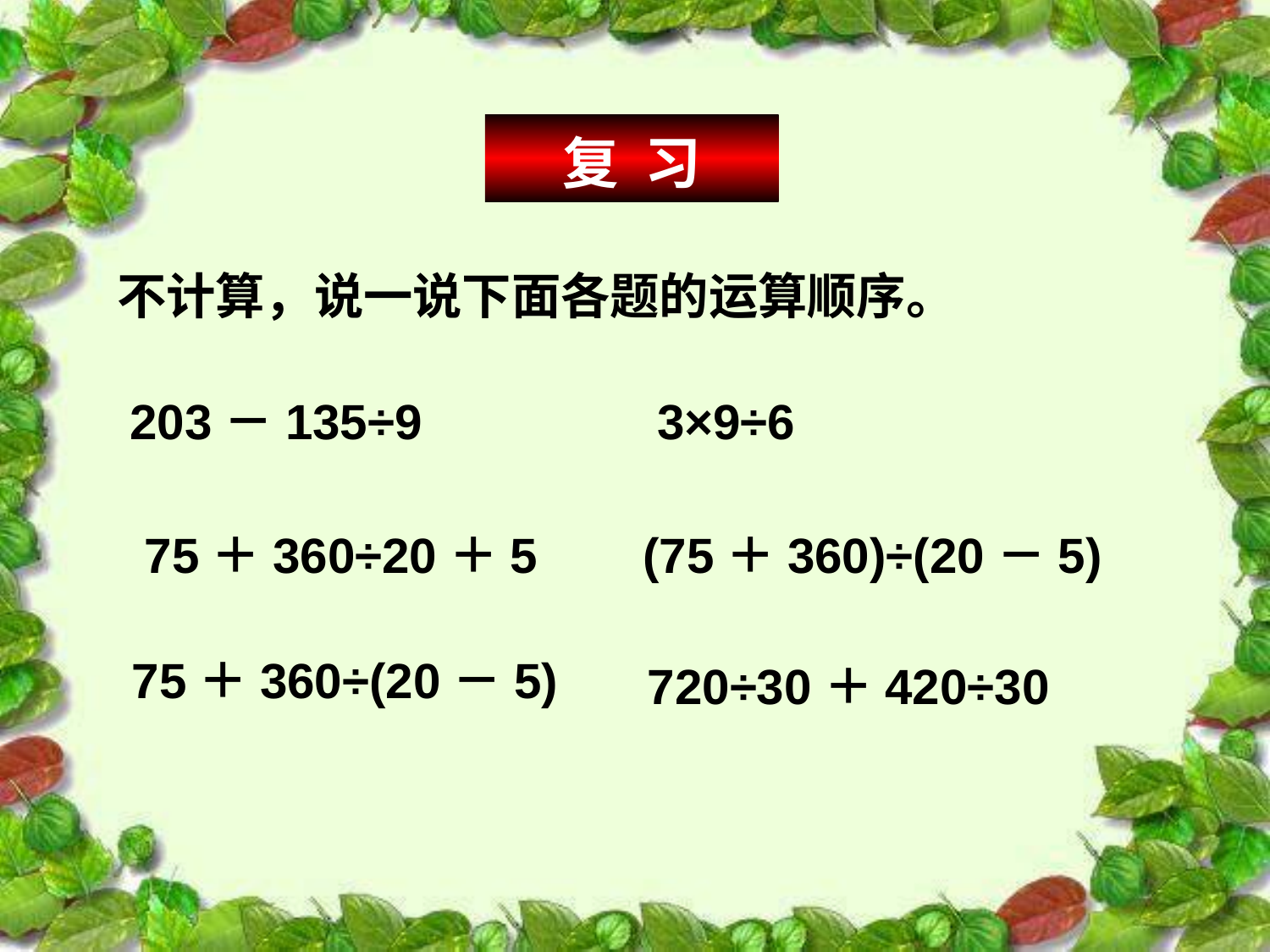

复  习
不计算，说一说下面各题的运算顺序。
203－135÷9
3×9÷6
75＋360÷20＋5
(75＋360)÷(20－5)
75＋360÷(20－5)
720÷30＋420÷30